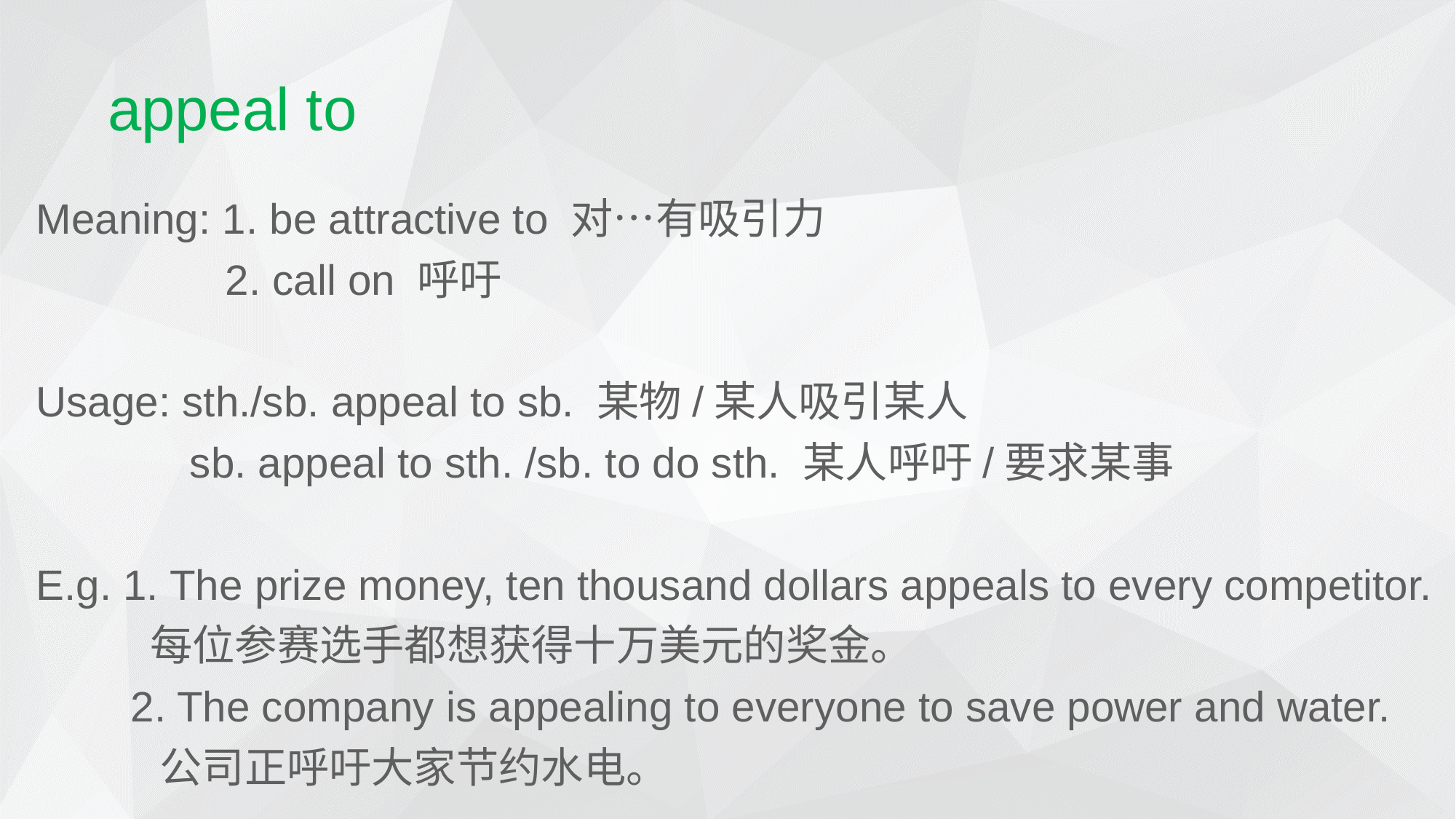

# appeal to
Meaning: 1. be attractive to 对…有吸引力
                2. call on 呼吁

Usage: sth./sb. appeal to sb. 某物/某人吸引某人
             sb. appeal to sth. /sb. to do sth. 某人呼吁/要求某事

E.g. 1. The prize money, ten thousand dollars appeals to every competitor.
           每位参赛选手都想获得十万美元的奖金。
        2. The company is appealing to everyone to save power and water.
            公司正呼吁大家节约水电。